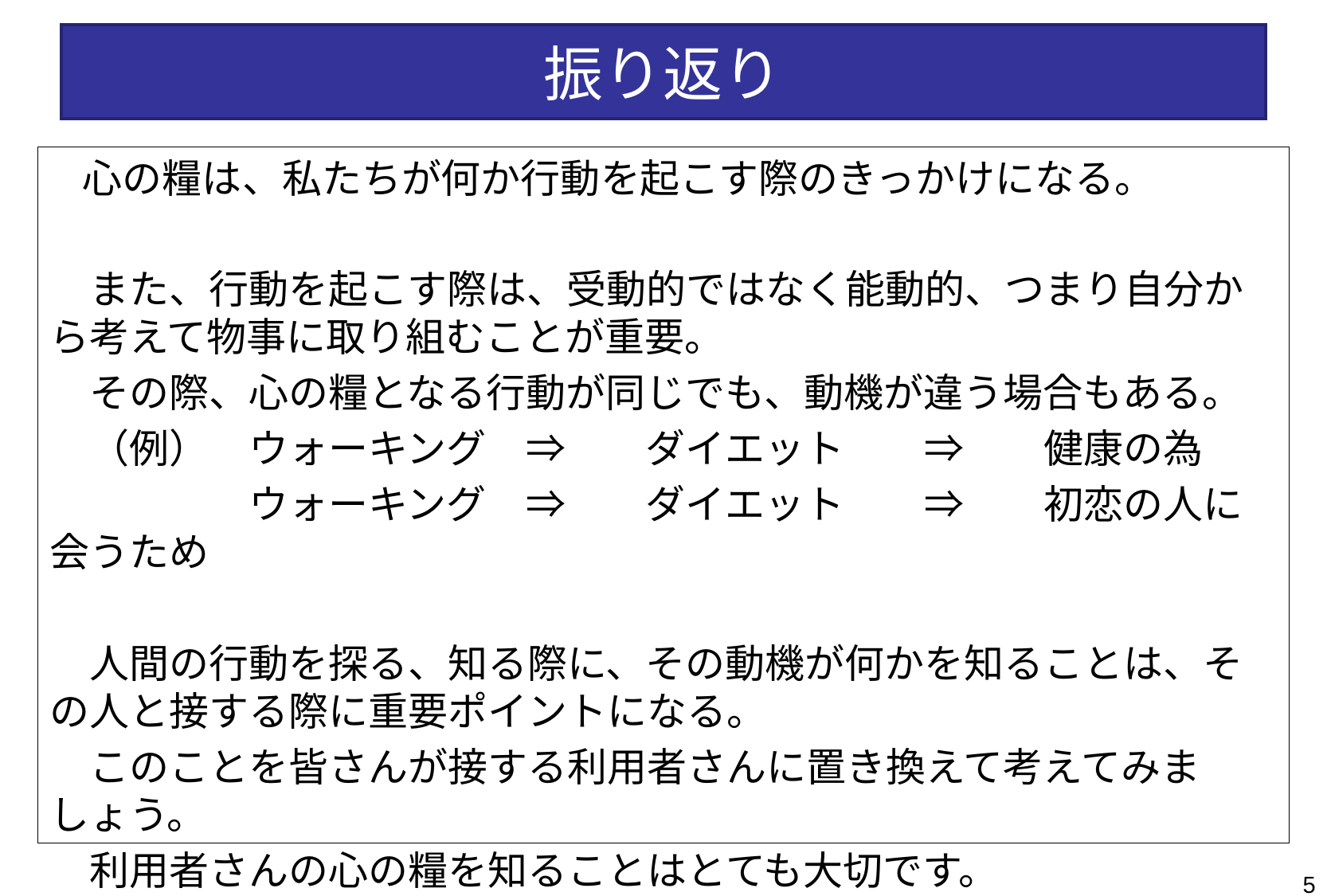

# 振り返り
　心の糧は、私たちが何か行動を起こす際のきっかけになる。

　また、行動を起こす際は、受動的ではなく能動的、つまり自分から考えて物事に取り組むことが重要。
　その際、心の糧となる行動が同じでも、動機が違う場合もある。
　（例）　ウォーキング　⇒　　ダイエット　　⇒　　健康の為
　　　　　ウォーキング　⇒　　ダイエット　　⇒　　初恋の人に会うため

　人間の行動を探る、知る際に、その動機が何かを知ることは、その人と接する際に重要ポイントになる。
　このことを皆さんが接する利用者さんに置き換えて考えてみましょう。
　利用者さんの心の糧を知ることはとても大切です。

5